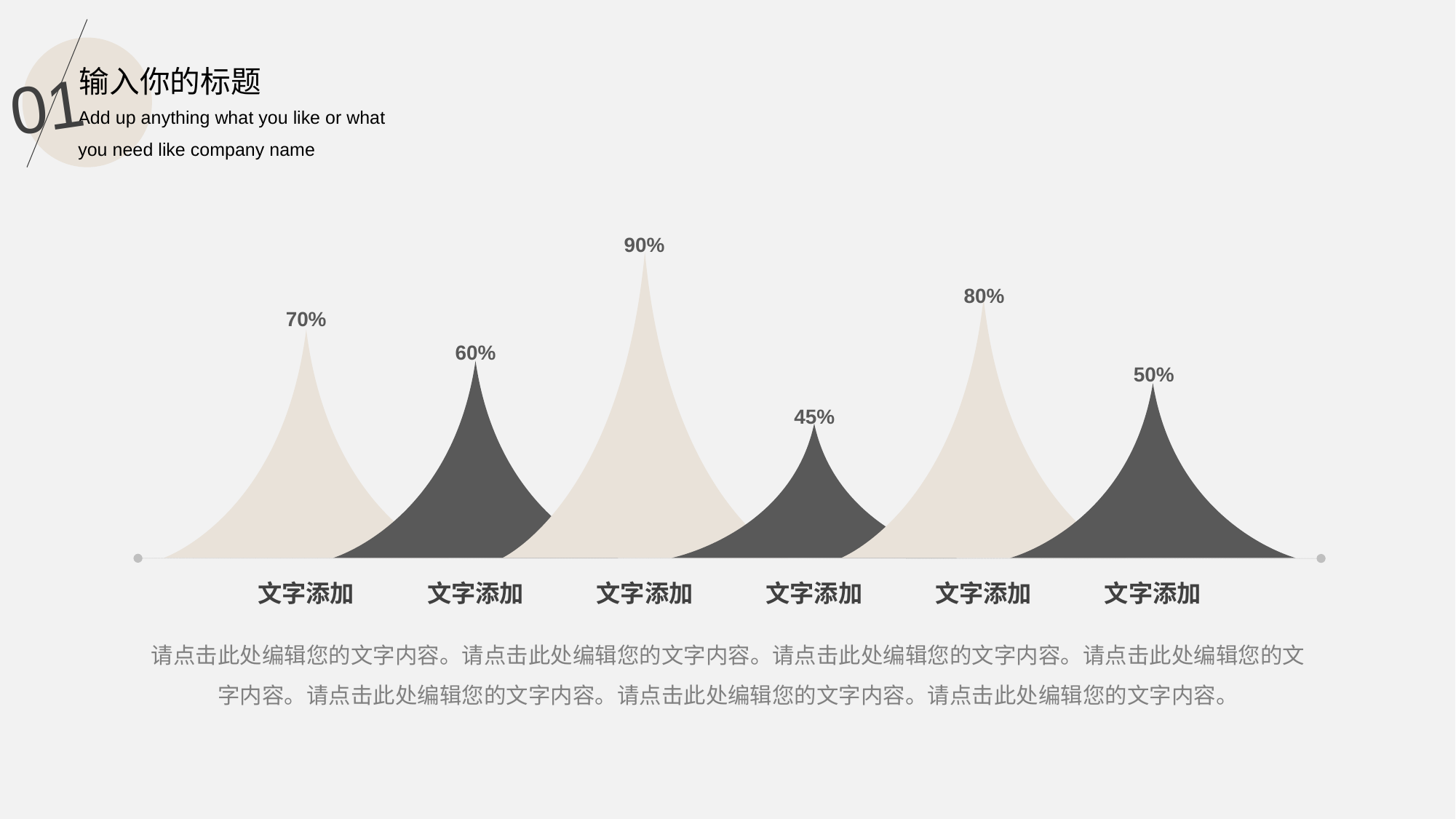

输入你的标题
01
Add up anything what you like or what you need like company name
90%

80%

70%

60%
50%

45%

文字添加
文字添加
文字添加
文字添加
文字添加
文字添加
请点击此处编辑您的文字内容。请点击此处编辑您的文字内容。请点击此处编辑您的文字内容。请点击此处编辑您的文字内容。请点击此处编辑您的文字内容。请点击此处编辑您的文字内容。请点击此处编辑您的文字内容。